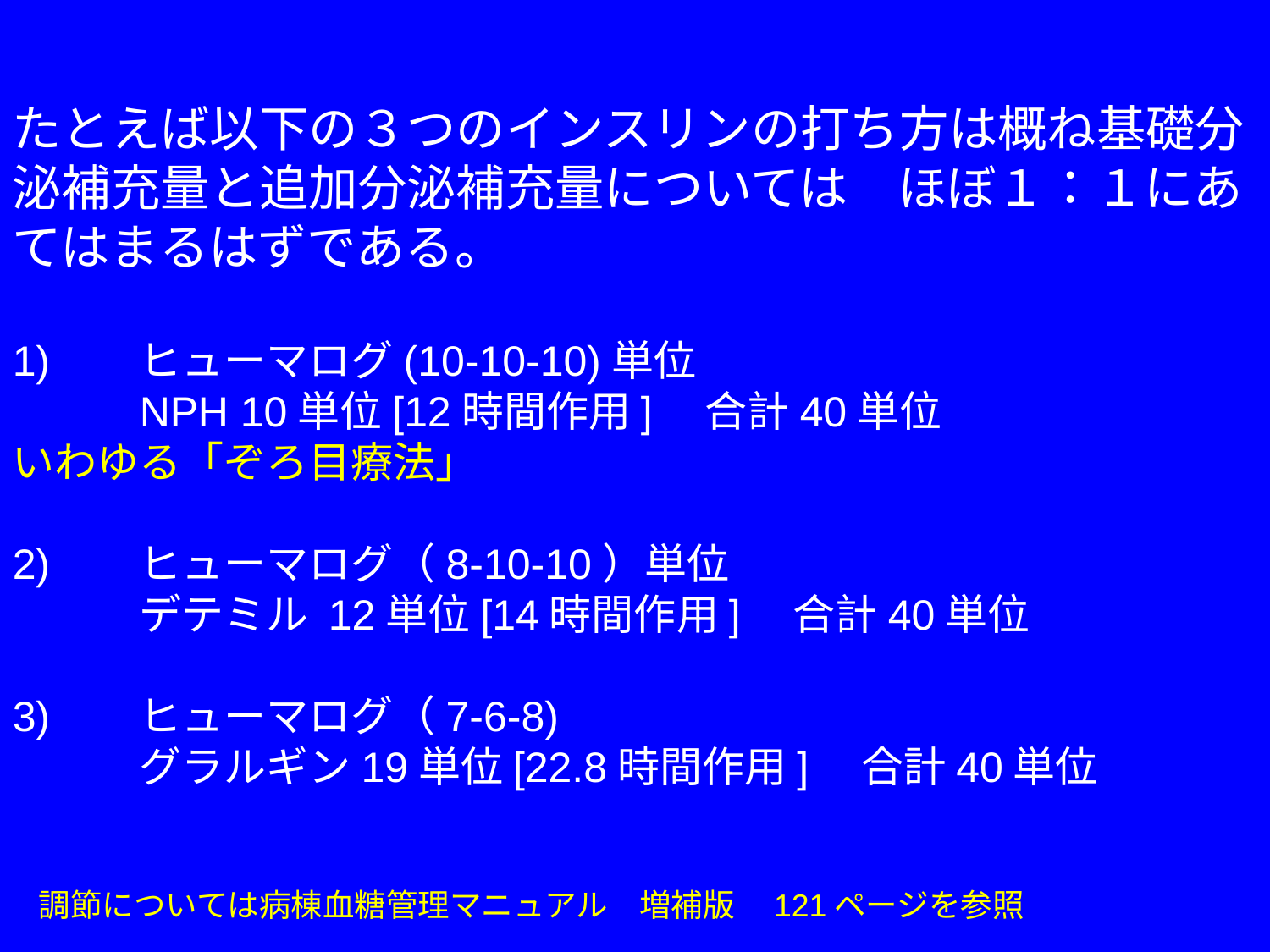

たとえば以下の３つのインスリンの打ち方は概ね基礎分泌補充量と追加分泌補充量については　ほぼ１：１にあてはまるはずである。

1) 	ヒューマログ(10-10-10)単位
	NPH 10単位[12時間作用]　合計40単位
いわゆる「ぞろ目療法」

2) 	ヒューマログ（8-10-10）単位
	デテミル 12単位[14時間作用]　合計40単位

3) 	ヒューマログ（7-6-8)
	グラルギン19単位[22.8時間作用]　合計40単位
調節については病棟血糖管理マニュアル　増補版　121ページを参照